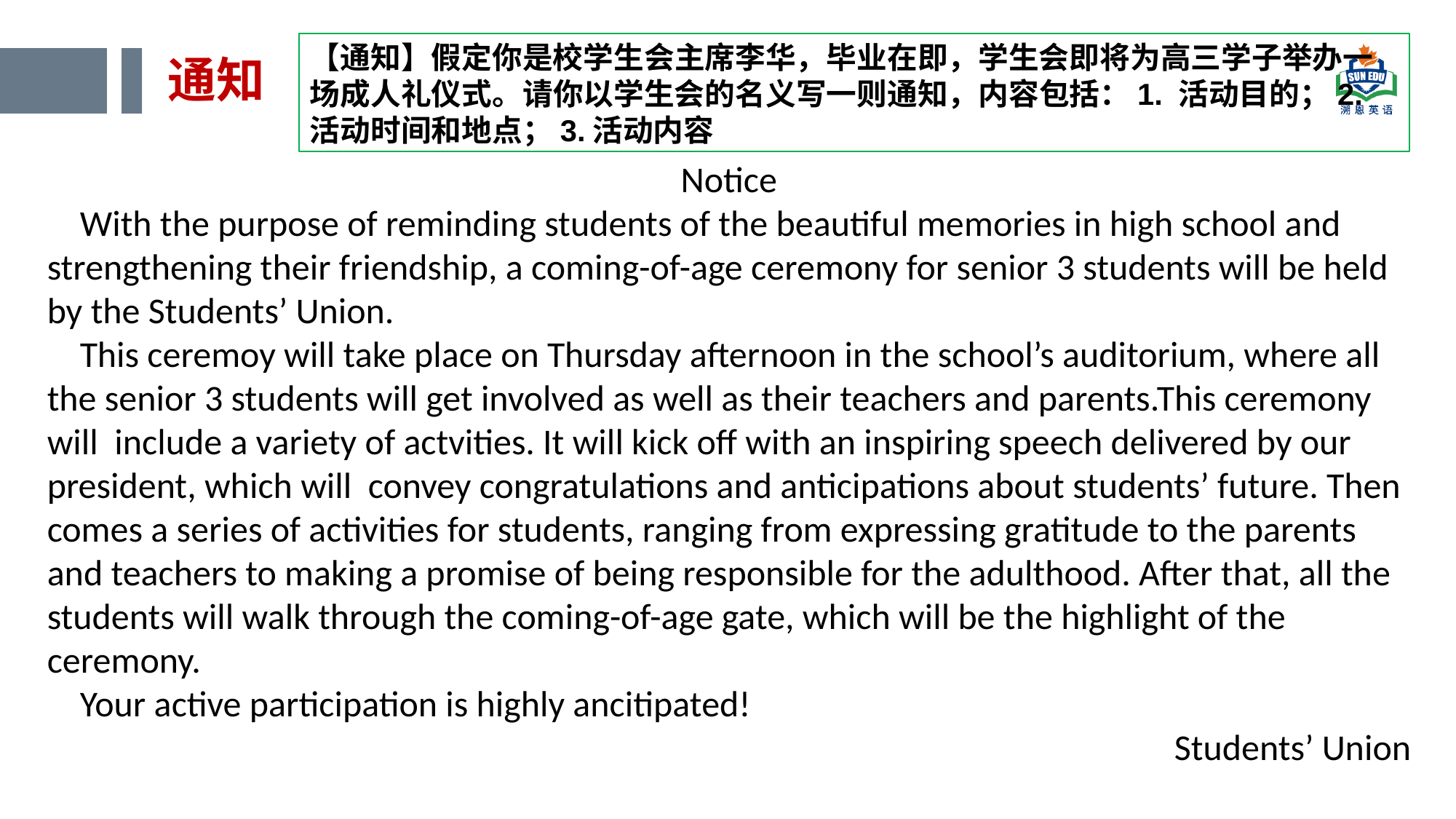

【通知】假定你是校学生会主席李华，毕业在即，学生会即将为高三学子举办一场成人礼仪式。请你以学生会的名义写一则通知，内容包括：1. 活动目的；2. 活动时间和地点；3.活动内容
通知

Notice
    With the purpose of reminding students of the beautiful memories in high school and strengthening their friendship, a coming-of-age ceremony for senior 3 students will be held by the Students’ Union.
    This ceremoy will take place on Thursday afternoon in the school’s auditorium, where all the senior 3 students will get involved as well as their teachers and parents.This ceremony will  include a variety of actvities. It will kick off with an inspiring speech delivered by our president, which will  convey congratulations and anticipations about students’ future. Then comes a series of activities for students, ranging from expressing gratitude to the parents and teachers to making a promise of being responsible for the adulthood. After that, all the students will walk through the coming-of-age gate, which will be the highlight of the ceremony.
    Your active participation is highly ancitipated!
Students’ Union

添加标题
20